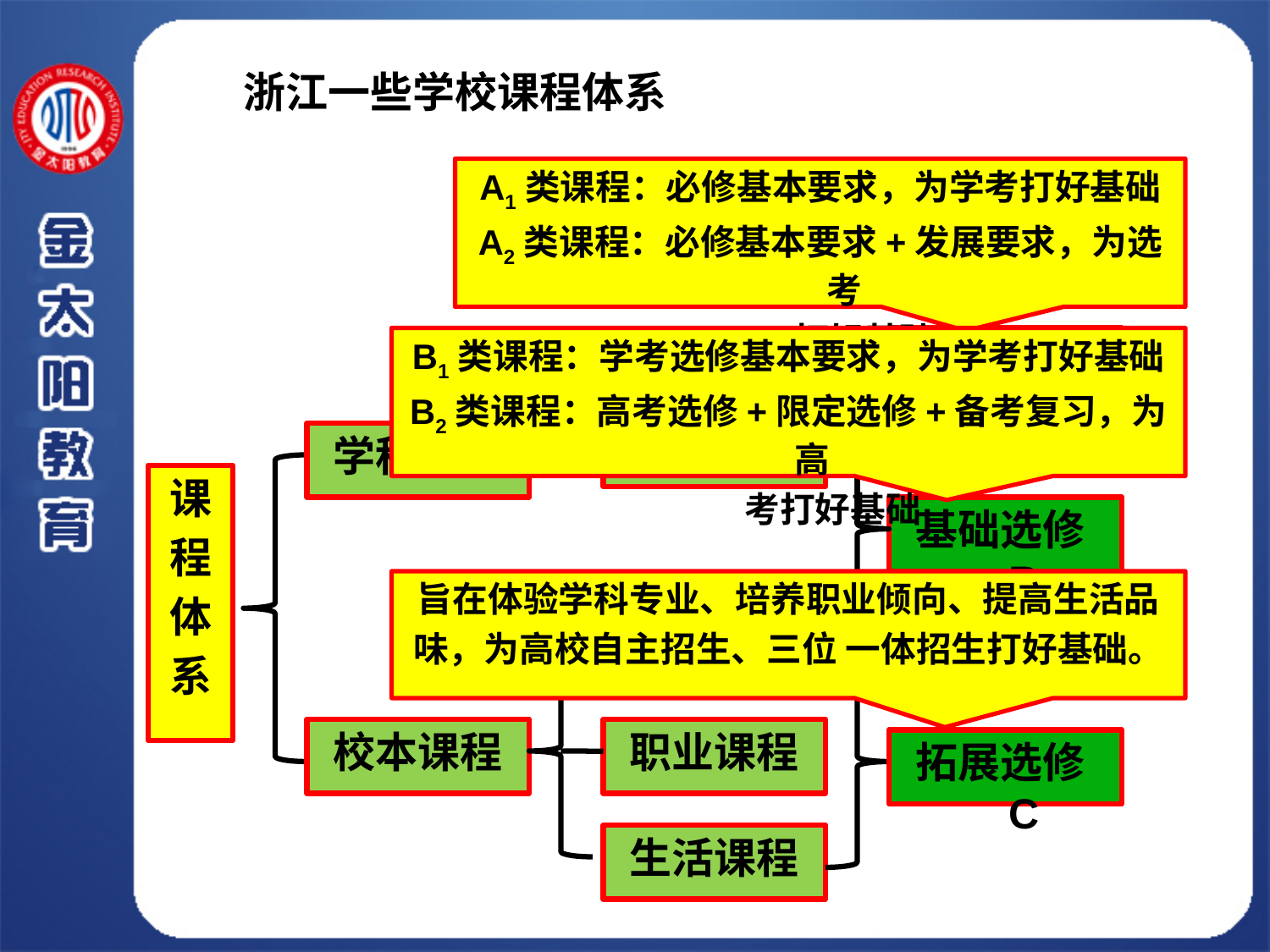

浙江一些学校课程体系
A1类课程：必修基本要求，为学考打好基础
A2类课程：必修基本要求+发展要求，为选考
          打好基础
（二）学校层面
B1类课程：学考选修基本要求，为学考打好基础
B2类课程：高考选修+限定选修+备考复习，为高
          考打好基础
基础必修A

国家课程
学科课程

课
程
体
系
基础选修B
旨在体验学科专业、培养职业倾向、提高生活品
味，为高校自主招生、三位 一体招生打好基础。
学术课程

校本课程
职业课程
拓展选修C
生活课程